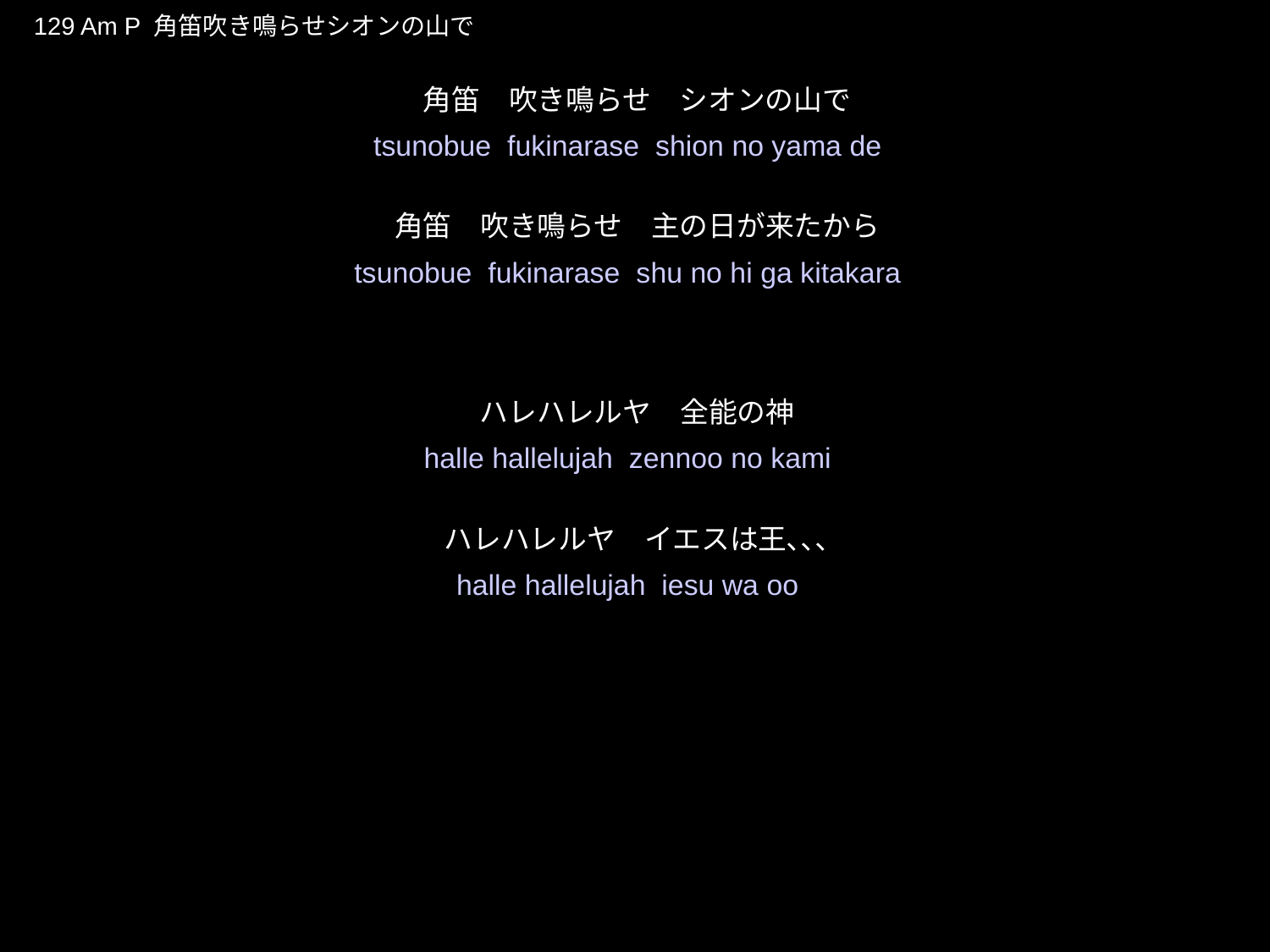

つのぶえふきならせしおんのやまで
★P
129 Am P 角笛吹き鳴らせシオンの山で
角笛　吹き鳴らせ　シオンの山で
角笛　吹き鳴らせ　主の日が来たから
ハレハレルヤ　全能の神
ハレハレルヤ　イエスは王､､､
★５
tsunobue  fukinarase  shion no yama de
tsunobue  fukinarase  shu no hi ga kitakara
halle hallelujah  zennoo no kami
halle hallelujah  iesu wa oo